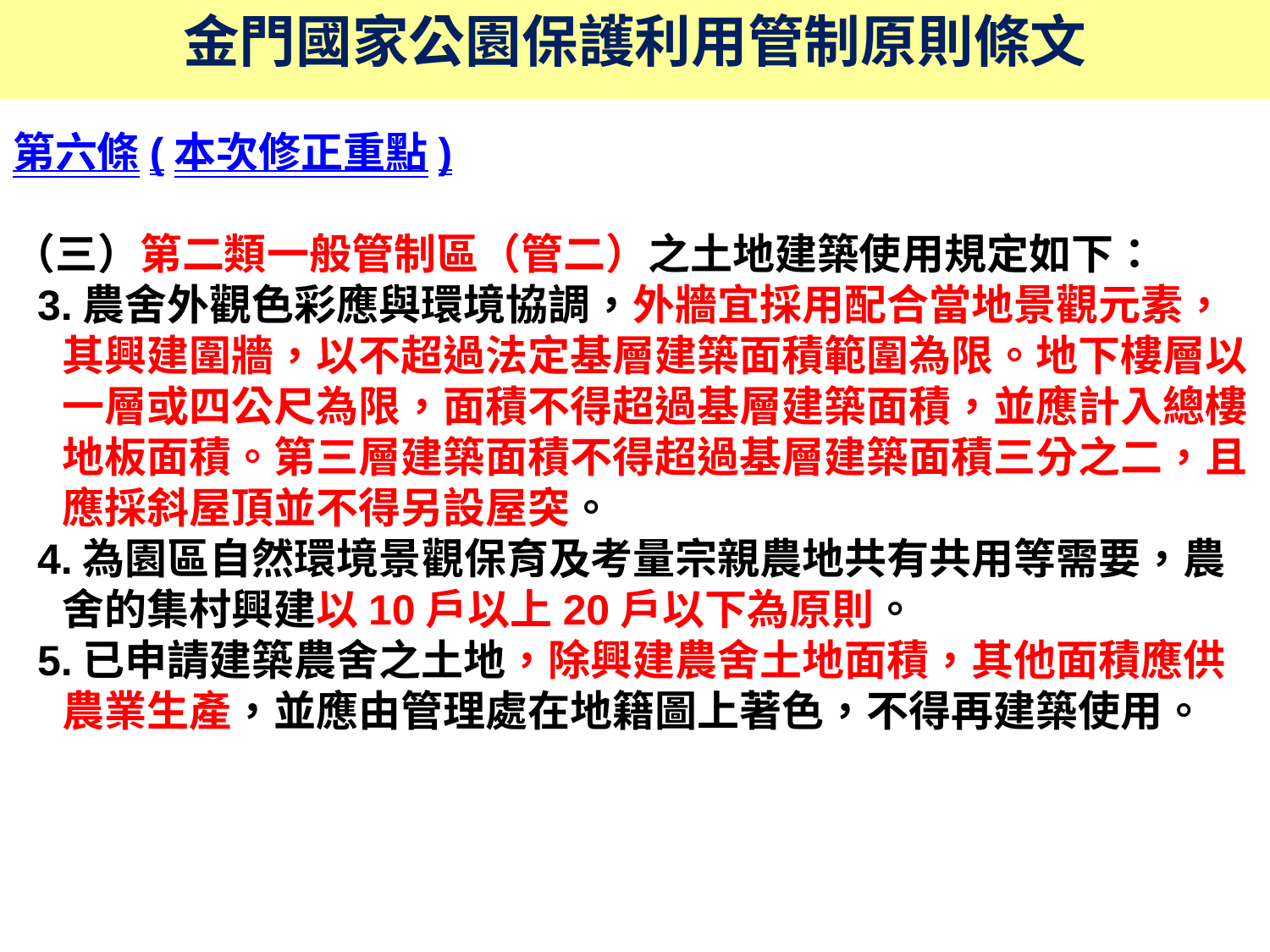

金門國家公園保護利用管制原則條文
第六條(本次修正重點)

（三）第二類一般管制區（管二）之土地建築使用規定如下：
3.農舍外觀色彩應與環境協調，外牆宜採用配合當地景觀元素，其興建圍牆，以不超過法定基層建築面積範圍為限。地下樓層以一層或四公尺為限，面積不得超過基層建築面積，並應計入總樓地板面積。第三層建築面積不得超過基層建築面積三分之二，且應採斜屋頂並不得另設屋突。
4.為園區自然環境景觀保育及考量宗親農地共有共用等需要，農舍的集村興建以10戶以上20戶以下為原則。
5.已申請建築農舍之土地，除興建農舍土地面積，其他面積應供農業生產，並應由管理處在地籍圖上著色，不得再建築使用。